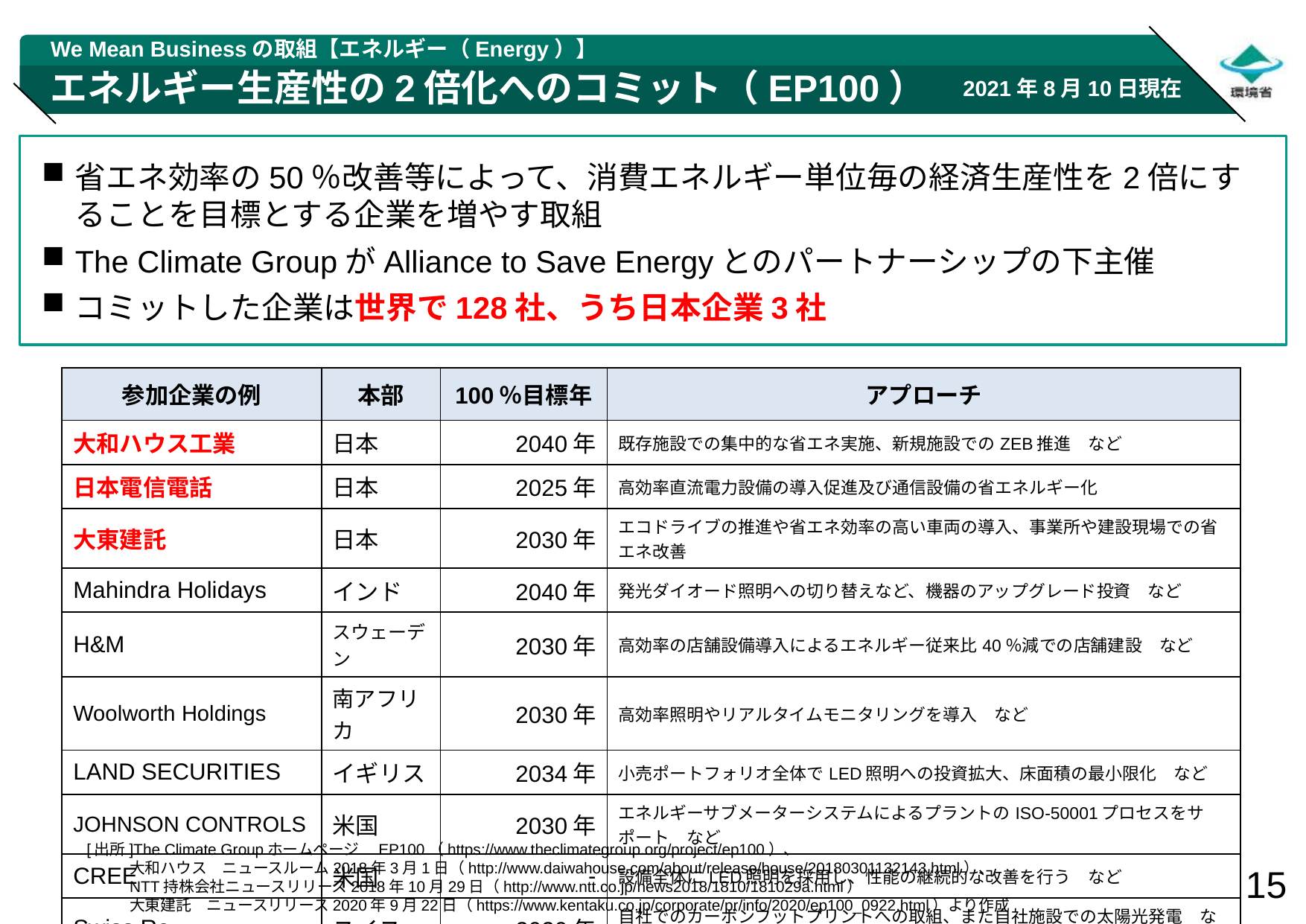

We Mean Businessの取組【エネルギー（Energy）】
# エネルギー生産性の2倍化へのコミット（EP100）
2021年8月10日現在
省エネ効率の50％改善等によって、消費エネルギー単位毎の経済生産性を2倍にすることを目標とする企業を増やす取組
The Climate GroupがAlliance to Save Energyとのパートナーシップの下主催
コミットした企業は世界で128社、うち日本企業3社
| 参加企業の例 | 本部 | 100％目標年 | アプローチ |
| --- | --- | --- | --- |
| 大和ハウス工業 | 日本 | 2040年 | 既存施設での集中的な省エネ実施、新規施設でのZEB推進　など |
| 日本電信電話 | 日本 | 2025年 | 高効率直流電力設備の導入促進及び通信設備の省エネルギー化 |
| 大東建託 | 日本 | 2030年 | エコドライブの推進や省エネ効率の高い車両の導入、事業所や建設現場での省エネ改善 |
| Mahindra Holidays | インド | 2040年 | 発光ダイオード照明への切り替えなど、機器のアップグレード投資　など |
| H&M | スウェーデン | 2030年 | 高効率の店舗設備導入によるエネルギー従来比40％減での店舗建設　など |
| Woolworth Holdings | 南アフリカ | 2030年 | 高効率照明やリアルタイムモニタリングを導入　など |
| LAND SECURITIES | イギリス | 2034年 | 小売ポートフォリオ全体でLED照明への投資拡大、床面積の最小限化　など |
| JOHNSON CONTROLS | 米国 | 2030年 | エネルギーサブメーターシステムによるプラントのISO-50001プロセスをサポート　など |
| CREE | 米国 | - | 設備全体にLED照明を採用し、性能の継続的な改善を行う　など |
| Swiss Re | スイス | 2020年 | 自社でのカーボンフットプリントへの取組、また自社施設での太陽光発電　など |
[出所]The Climate Groupホームページ　EP100（https://www.theclimategroup.org/project/ep100）、
大和ハウス　ニュースルーム2018年3月1日（http://www.daiwahouse.com/about/release/house/20180301132143.html）、
NTT持株会社ニュースリリース2018年10月29日（http://www.ntt.co.jp/news2018/1810/181029a.html）
大東建託　ニュースリリース2020年9月22日（https://www.kentaku.co.jp/corporate/pr/info/2020/ep100_0922.html）より作成